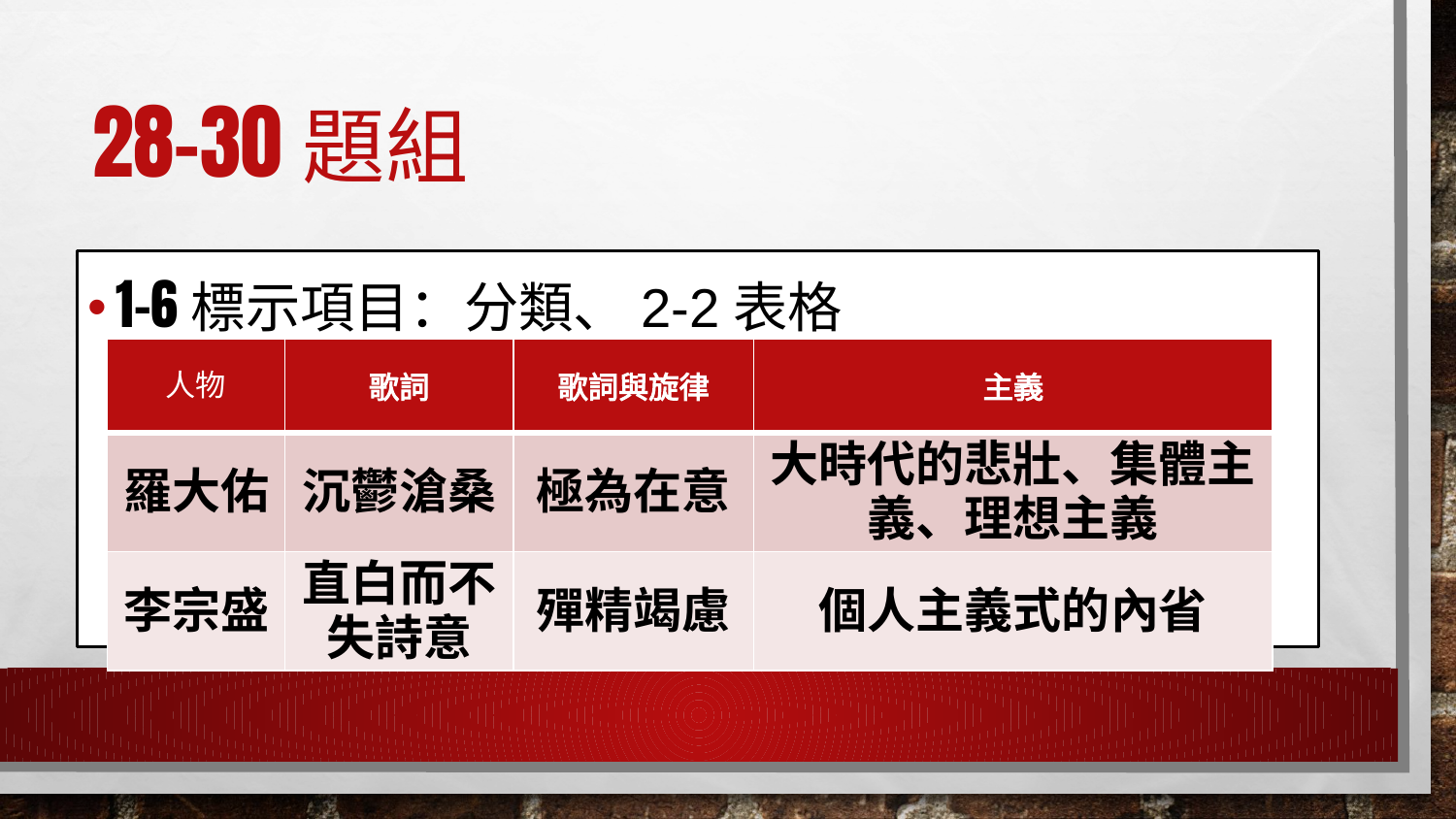

# 28-30題組
1-6標示項目：分類、2-2表格

| 人物 | 歌詞 | 歌詞與旋律 | 主義 |
| --- | --- | --- | --- |
| 羅大佑 | 沉鬱滄桑 | 極為在意 | 大時代的悲壯、集體主義、理想主義 |
| 李宗盛 | 直白而不失詩意 | 殫精竭慮 | 個人主義式的內省 |